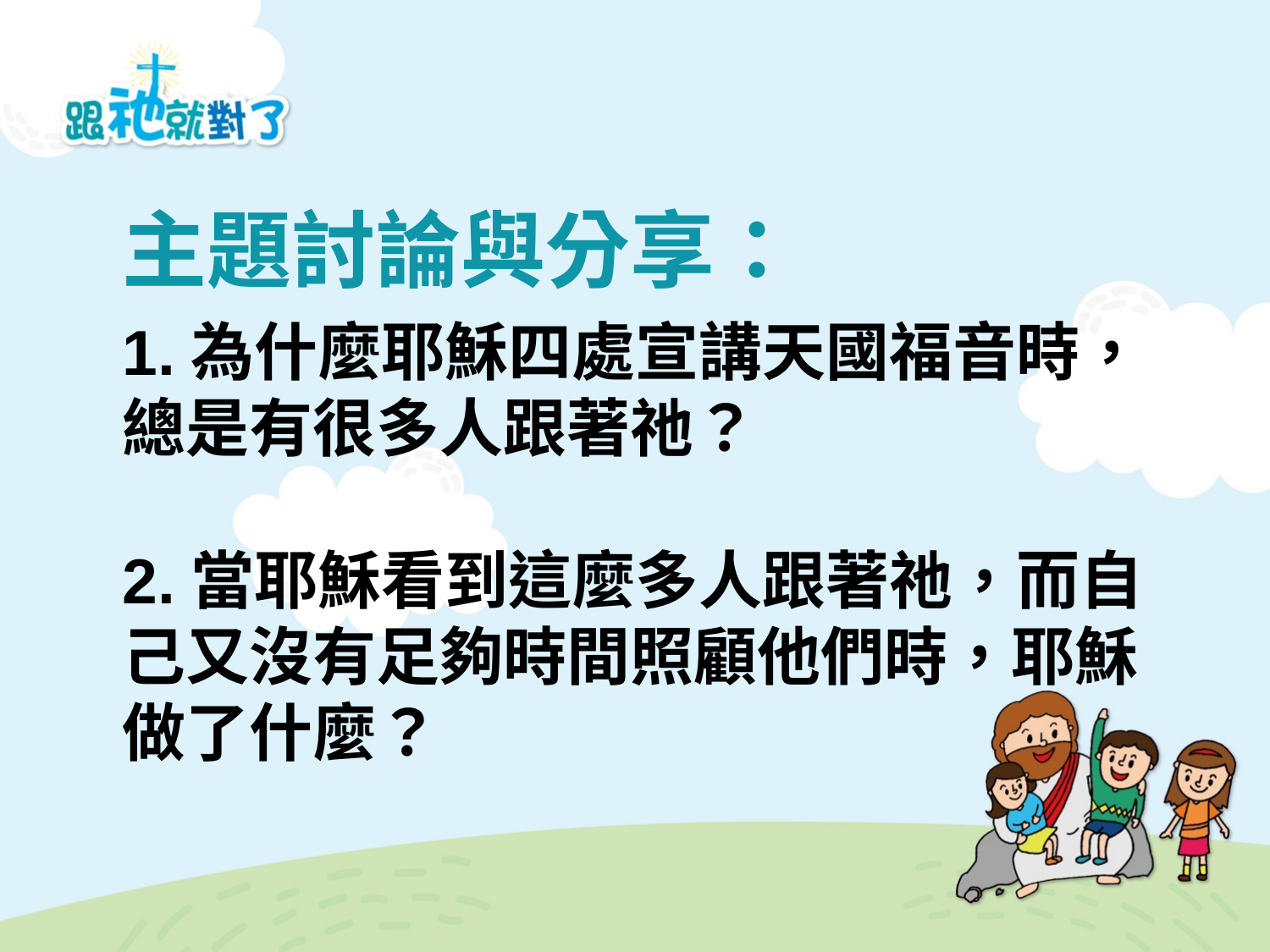

主題討論與分享：
1.為什麼耶穌四處宣講天國福音時，總是有很多人跟著祂？

2.當耶穌看到這麼多人跟著祂，而自己又沒有足夠時間照顧他們時，耶穌做了什麼？